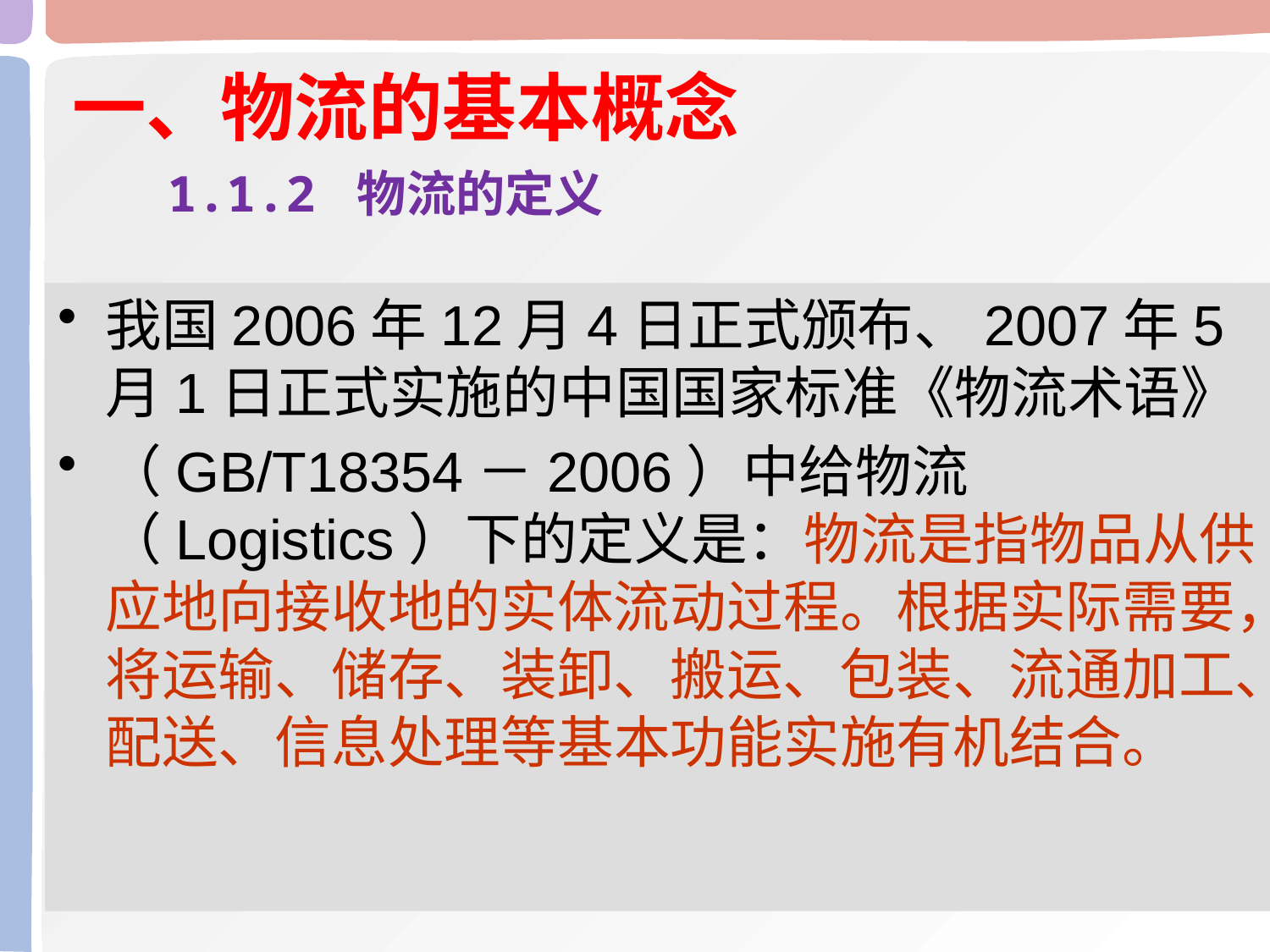

一、物流的基本概念
1.1.2 物流的定义
我国2006年12月4日正式颁布、2007年5月1日正式实施的中国国家标准《物流术语》
（GB/T18354－2006）中给物流（Logistics）下的定义是：物流是指物品从供应地向接收地的实体流动过程。根据实际需要，将运输、储存、装卸、搬运、包装、流通加工、配送、信息处理等基本功能实施有机结合。